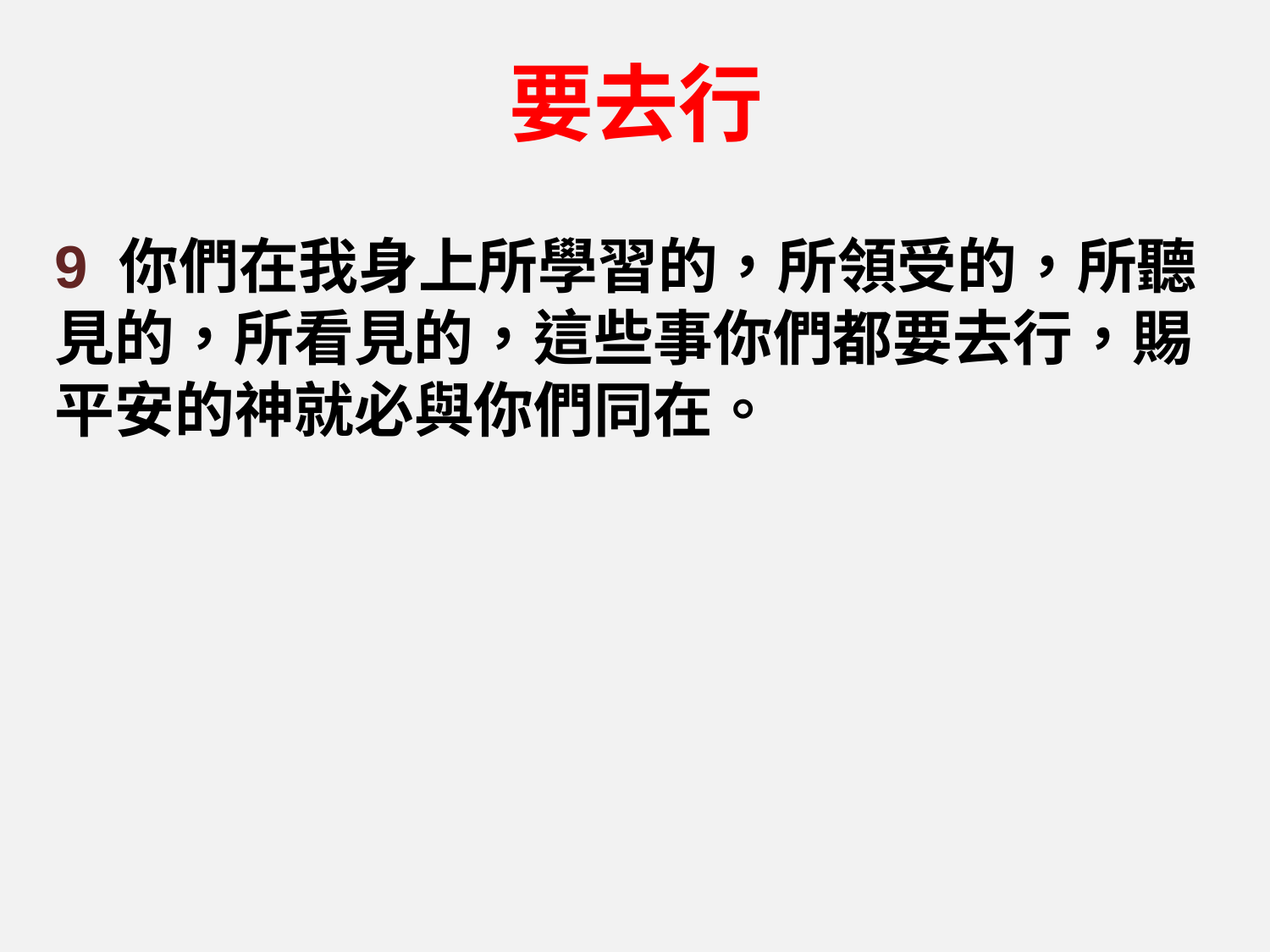

要去行
9 你們在我身上所學習的，所領受的，所聽見的，所看見的，這些事你們都要去行，賜平安的神就必與你們同在。